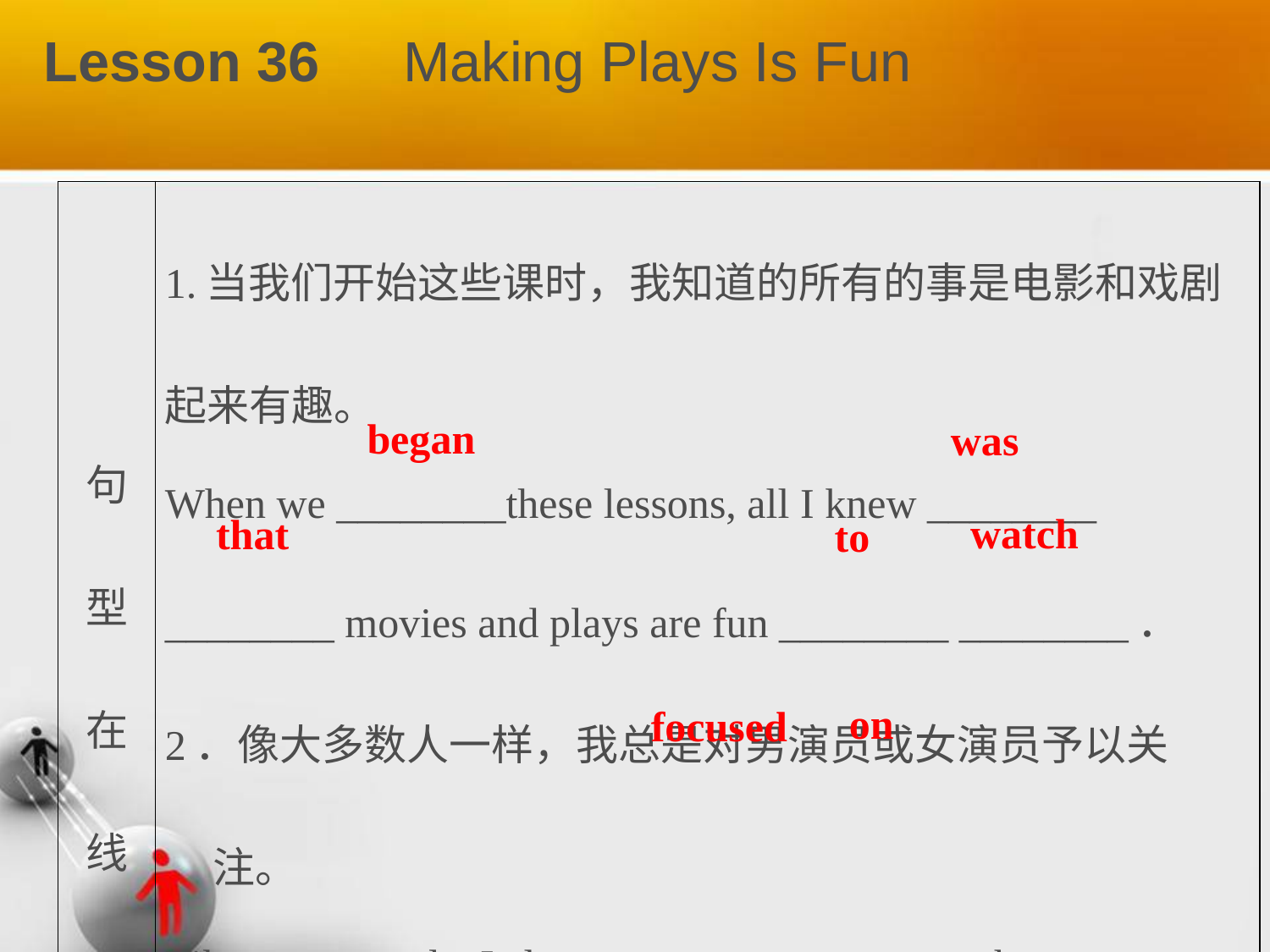

Lesson 36　Making Plays Is Fun
| 句 型 在 线 | 1.当我们开始这些课时，我知道的所有的事是电影和戏剧 起来有趣。 When we \_\_\_\_\_\_\_\_these lessons, all I knew \_\_\_\_\_\_\_\_ \_\_\_\_\_\_\_\_ movies and plays are fun \_\_\_\_\_\_\_\_ \_\_\_\_\_\_\_\_． 2．像大多数人一样，我总是对男演员或女演员予以关注。 Like most people, I always\_\_\_\_\_\_\_\_ \_\_\_\_\_\_\_\_ the actors or actresses. |
| --- | --- |
began
was
watch
that
to
on
focused